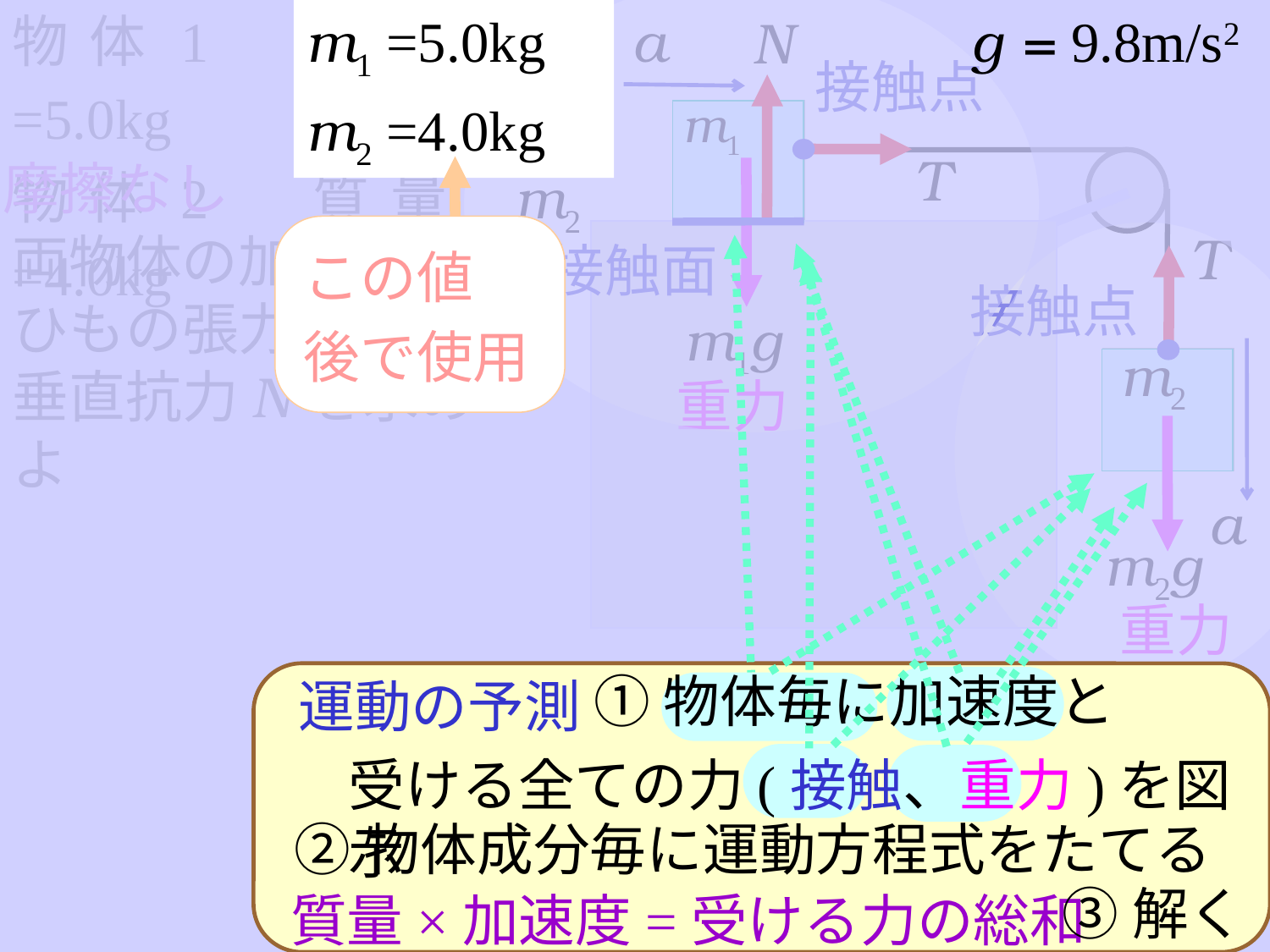

物体1  質量 m1 =5.0kg
物体2  質量 m2 =4.0kg

m1 =5.0kg
m2 =4.0kg
a
g = 9.8m/s2

N
接触点

m1

T

摩擦なし

この値
後で使用

T
両物体の加速度 a
ひもの張力 T 、
垂直抗力Nを求めよ

接触面

接触点
m1g
m2

重力

a

m2g
重力
①物体毎に加速度と
受ける全ての力(接触、重力)を図示

運動の予測

②物体成分毎に運動方程式をたてる
質量×加速度=受ける力の総和
③解く